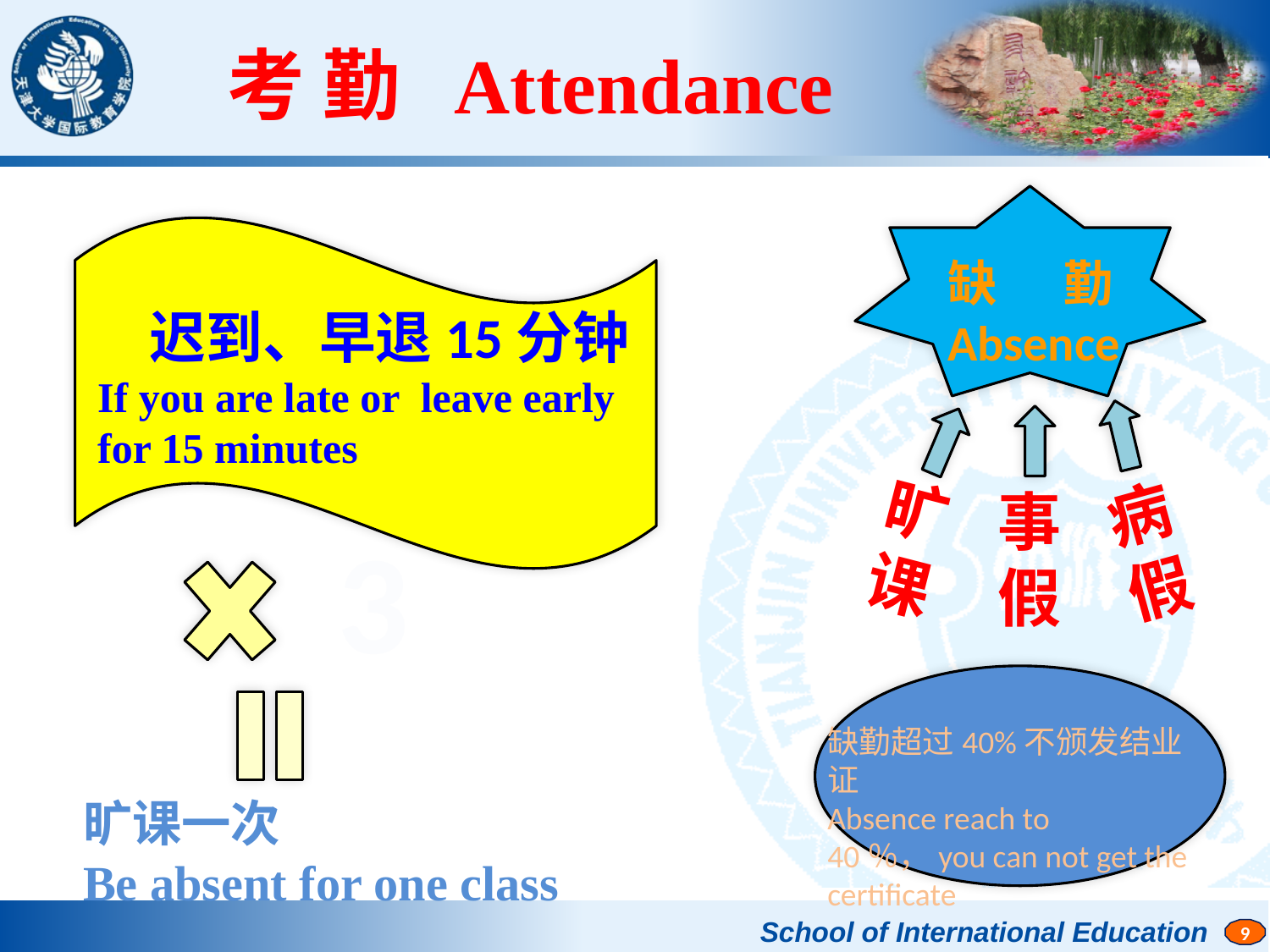

考 勤  Attendance

缺      勤
Absence
   迟到、早退15分钟
If you are late or  leave early for 15 minutes

旷
课
病
假
事
假
3

缺勤超过40%不颁发结业证
Absence reach to 40％，you can not get the certificate
旷课一次
Be absent for one class